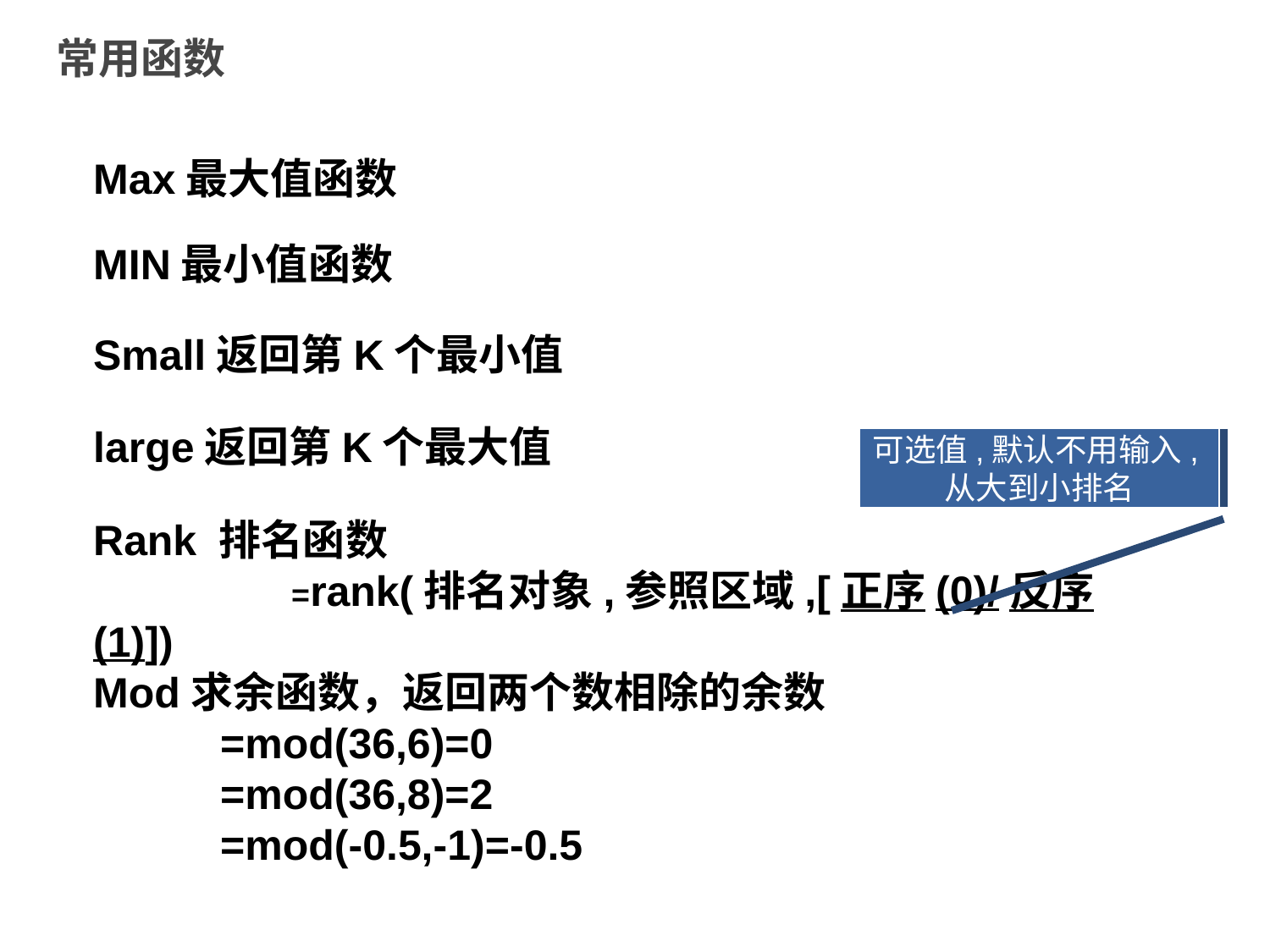

# 常用函数
Max最大值函数
MIN最小值函数
Small返回第K个最小值
large返回第K个最大值
可选值,默认不用输入,从大到小排名
Rank 排名函数
	　　=rank(排名对象,参照区域,[正序(0)/反序(1)])
Mod求余函数，返回两个数相除的余数
	=mod(36,6)=0
	=mod(36,8)=2
	=mod(-0.5,-1)=-0.5